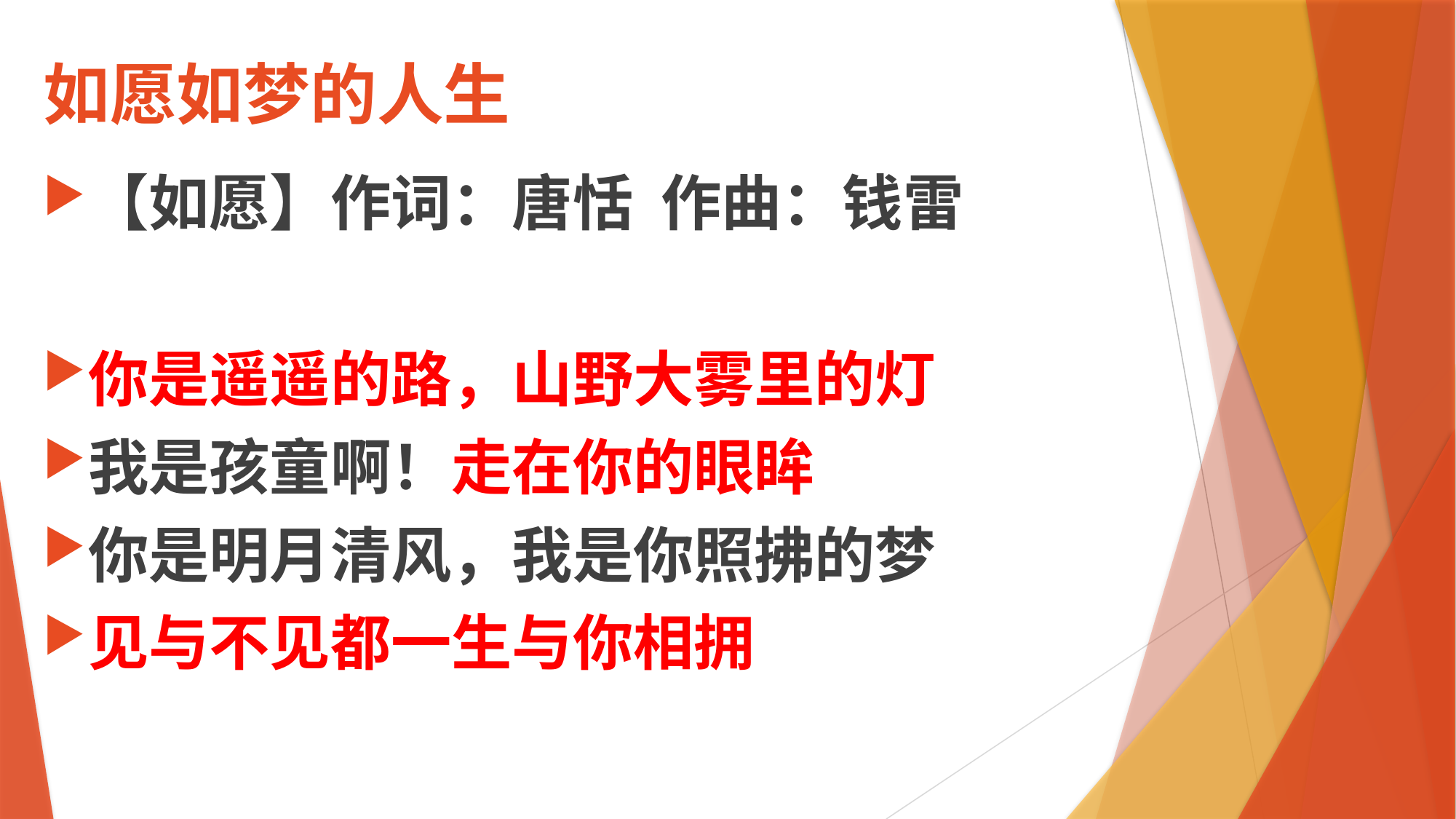

# 如愿如梦的人生
【如愿】作词：唐恬  作曲：钱雷

你是遥遥的路，山野大雾里的灯
我是孩童啊！走在你的眼眸
你是明月清风，我是你照拂的梦
见与不见都一生与你相拥